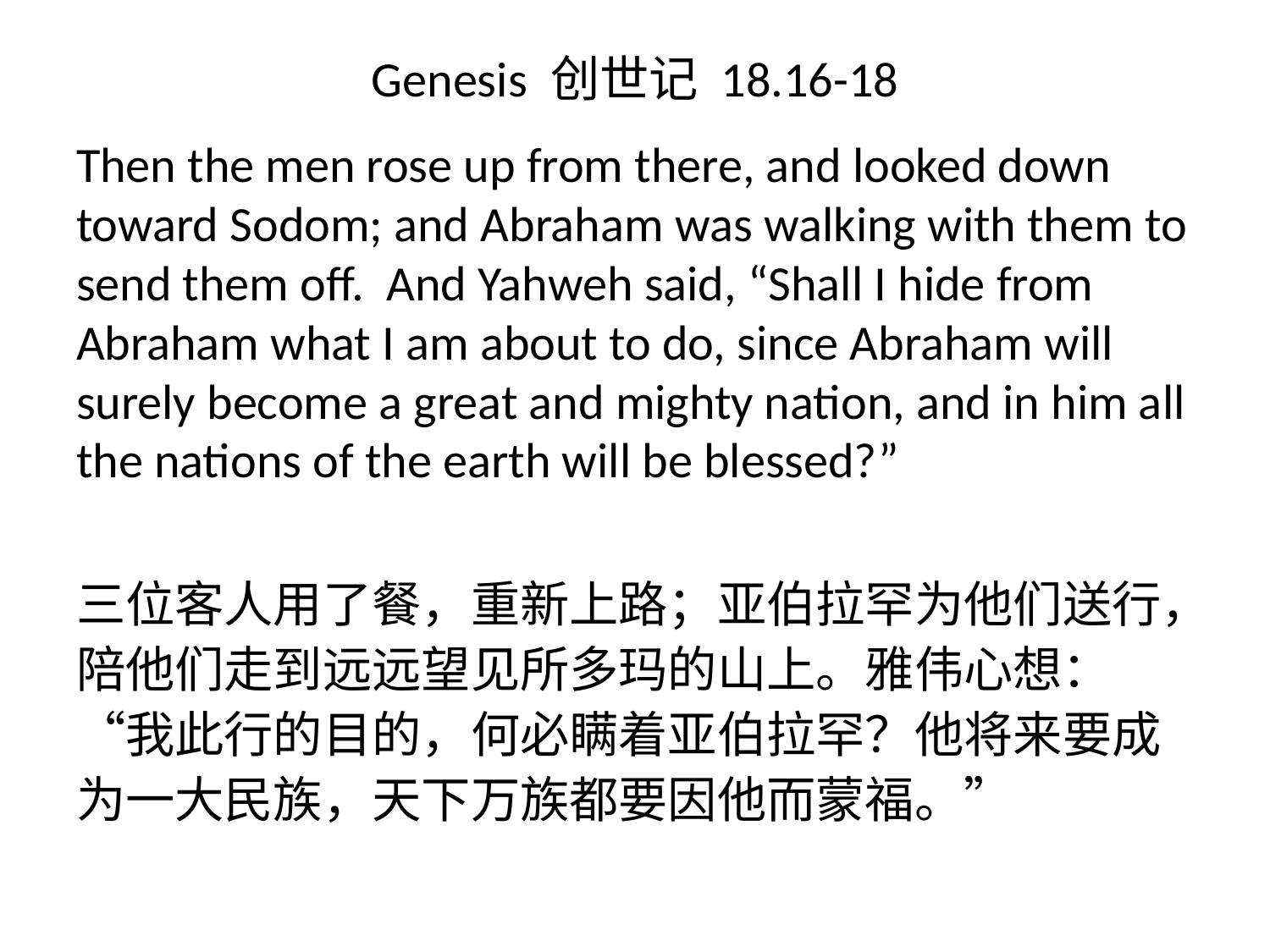

# Genesis 创世记 18.16-18
Then the men rose up from there, and looked down toward Sodom; and Abraham was walking with them to send them off.  And Yahweh said, “Shall I hide from Abraham what I am about to do, since Abraham will surely become a great and mighty nation, and in him all the nations of the earth will be blessed?”

三位客人用了餐，重新上路；亚伯拉罕为他们送行，陪他们走到远远望见所多玛的山上。雅伟心想：“我此行的目的，何必瞒着亚伯拉罕？他将来要成为一大民族，天下万族都要因他而蒙福。”